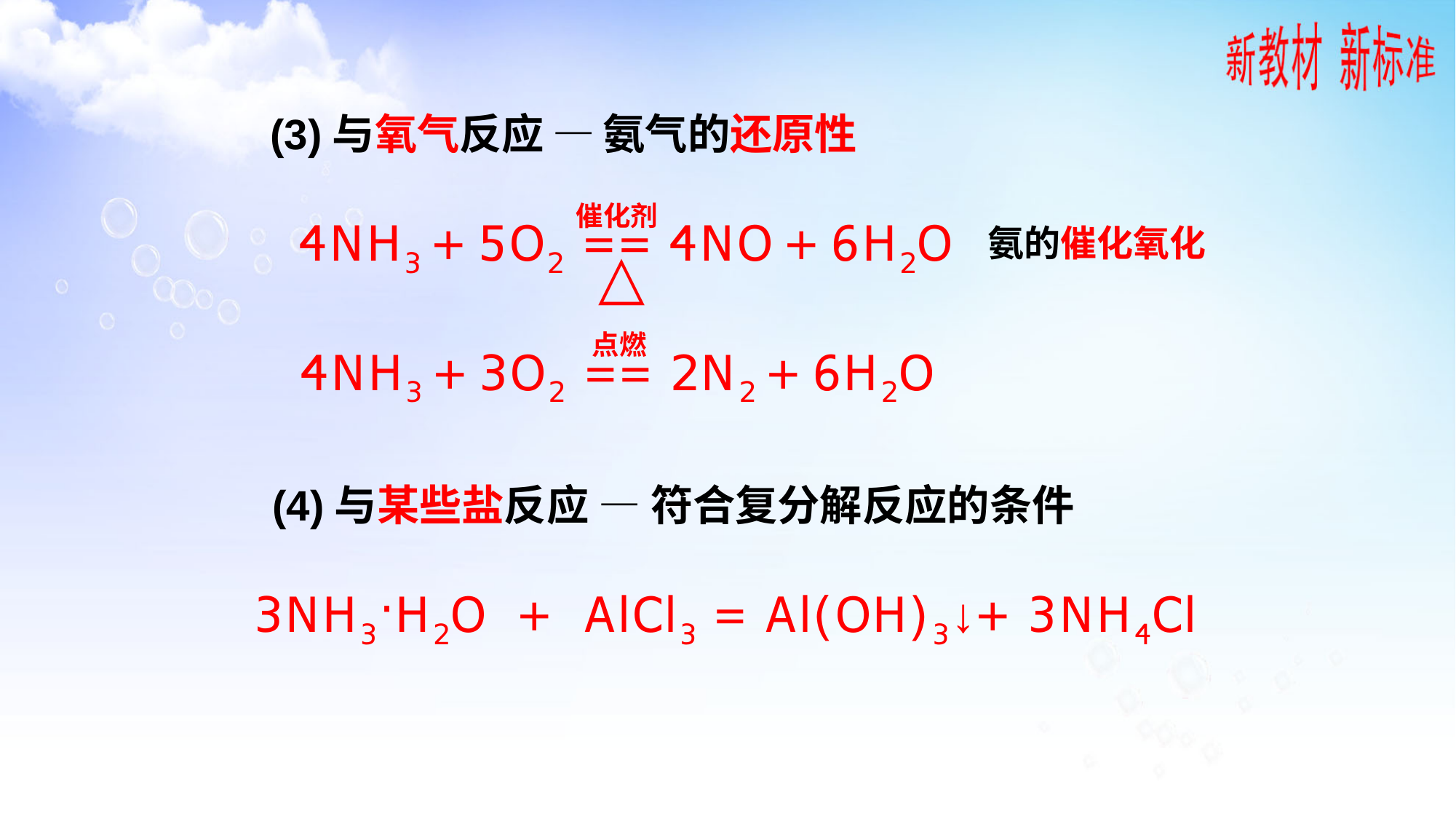

(3)与氧气反应 — 氨气的还原性
催化剂
4NH3 + 5O2  ==  4NO + 6H2O
△
氨的催化氧化
点燃
4NH3 + 3O2  ==  2N2 + 6H2O
(4)与某些盐反应 — 符合复分解反应的条件
3NH3·H2O  +  AlCl3 = Al(OH)3↓+ 3NH4Cl